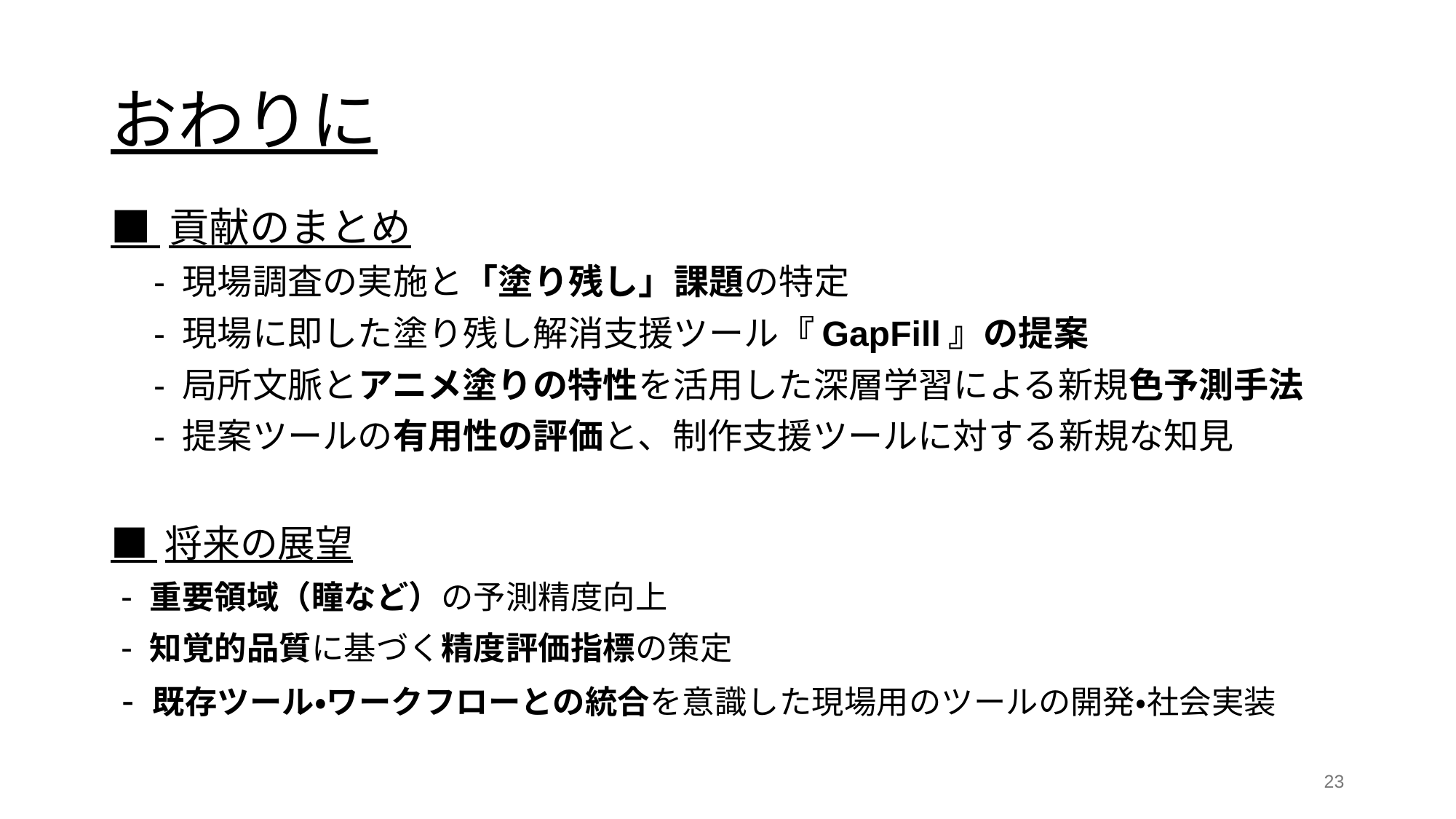

# おわりに
■ 貢献のまとめ
　- 現場調査の実施と「塗り残し」課題の特定
　- 現場に即した塗り残し解消支援ツール『GapFill』の提案
　- 局所文脈とアニメ塗りの特性を活用した深層学習による新規色予測手法
　- 提案ツールの有用性の評価と、制作支援ツールに対する新規な知見

■ 将来の展望
 - 重要領域（瞳など）の予測精度向上
 - 知覚的品質に基づく精度評価指標の策定
 - 既存ツール・ワークフローとの統合を意識した現場用のツールの開発・社会実装

23